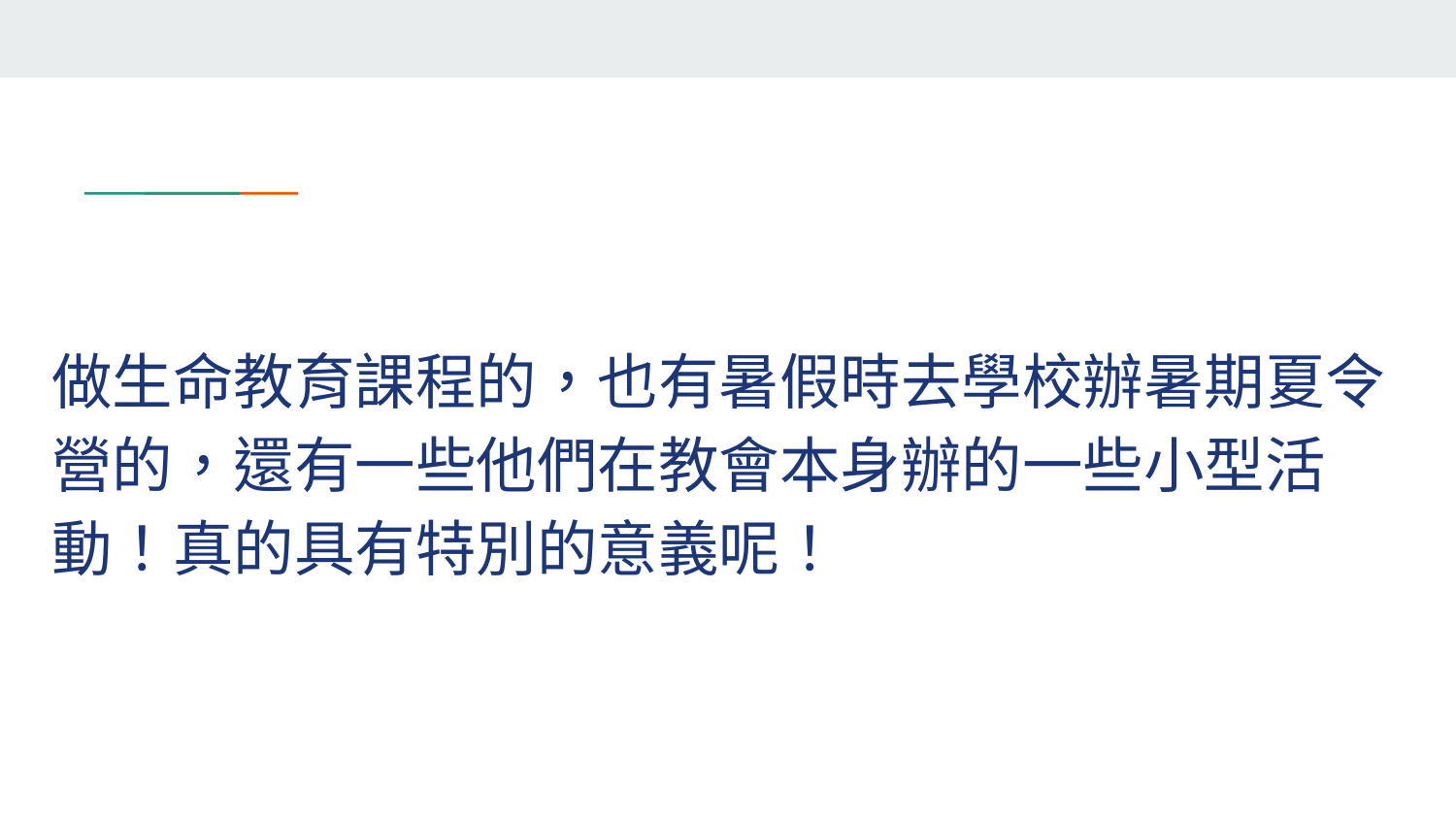

做生命教育課程的，也有暑假時去學校辦暑期夏令營的，還有一些他們在教會本身辦的一些小型活動！真的具有特別的意義呢！